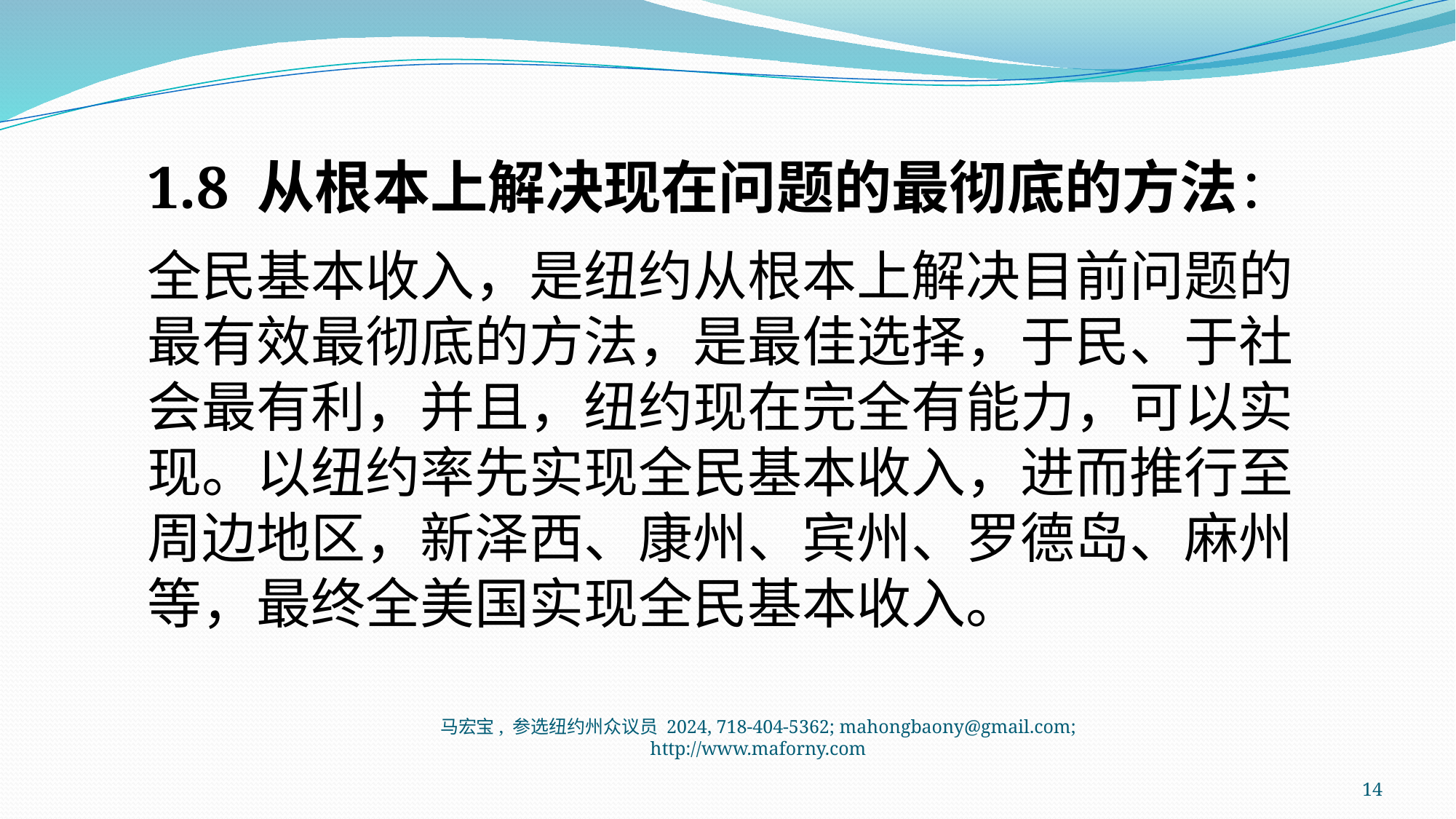

1.8 从根本上解决现在问题的最彻底的方法：

全民基本收入，是纽约从根本上解决目前问题的最有效最彻底的方法，是最佳选择，于民、于社会最有利，并且，纽约现在完全有能力，可以实现。以纽约率先实现全民基本收入，进而推行至周边地区，新泽西、康州、宾州、罗德岛、麻州等，最终全美国实现全民基本收入。
马宏宝, 参选纽约州众议员 2024, 718-404-5362; mahongbaony@gmail.com; http://www.maforny.com
14